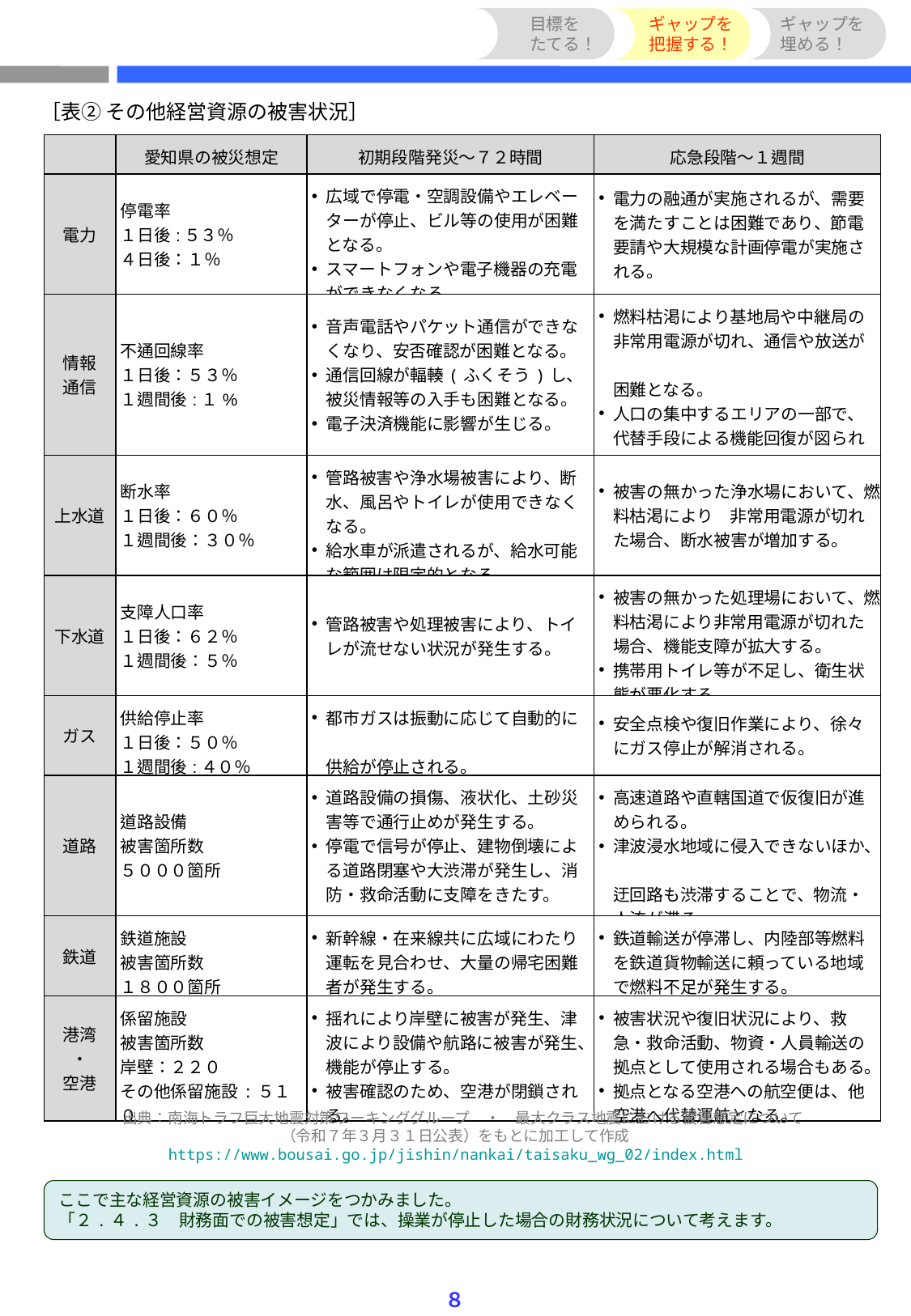

目標を
たてる！
ギャップを
把握する！
ギャップを
埋める！

［表② その他経営資源の被害状況］
|  | 愛知県の被災想定 | 初期段階発災～７２時間 | 応急段階～１週間 |
| --- | --- | --- | --- |
| 電力 | 停電率 １日後:５３％ ４日後：１％ | 広域で停電・空調設備やエレベーターが停止、ビル等の使用が困難となる。 スマートフォンや電子機器の充電ができなくなる。 | 電力の融通が実施されるが、需要を満たすことは困難であり、節電要請や大規模な計画停電が実施される。 |
| 情報 通信 | 不通回線率 １日後：５３％ １週間後:１% | 音声電話やパケット通信ができなくなり、安否確認が困難となる。 通信回線が輻輳(ふくそう)し、被災情報等の入手も困難となる。 電子決済機能に影響が生じる。 | 燃料枯渇により基地局や中継局の 非常用電源が切れ、通信や放送が　 困難となる。 人口の集中するエリアの一部で、代替手段による機能回復が図られる。 |
| 上水道 | 断水率 １日後：６０％ １週間後：３０％ | 管路被害や浄水場被害により、断水、風呂やトイレが使用できなくなる。 給水車が派遣されるが、給水可能な範囲は限定的となる。 | 被害の無かった浄水場において、燃料枯渇により　非常用電源が切れた場合、断水被害が増加する。 |
| 下水道 | 支障人口率 １日後：６２％ １週間後：５％ | 管路被害や処理被害により、トイレが流せない状況が発生する。 | 被害の無かった処理場において、燃料枯渇により非常用電源が切れた場合、機能支障が拡大する。 携帯用トイレ等が不足し、衛生状態が悪化する。 |
| ガス | 供給停止率 １日後：５０％ １週間後:４０％ | 都市ガスは振動に応じて自動的に　 供給が停止される。 | 安全点検や復旧作業により、徐々にガス停止が解消される。 |
| 道路 | 道路設備 被害箇所数 ５０００箇所 | 道路設備の損傷、液状化、土砂災害等で通行止めが発生する。 停電で信号が停止、建物倒壊による道路閉塞や大渋滞が発生し、消防・救命活動に支障をきたす。 | 高速道路や直轄国道で仮復旧が進められる。 津波浸水地域に侵入できないほか、 迂回路も渋滞することで、物流・人流が滞る。 |
| 鉄道 | 鉄道施設 被害箇所数 １８００箇所 | 新幹線・在来線共に広域にわたり運転を見合わせ、大量の帰宅困難者が発生する。 | 鉄道輸送が停滞し、内陸部等燃料を鉄道貨物輸送に頼っている地域で燃料不足が発生する。 |
| 港湾 ・ 空港 | 係留施設 被害箇所数 岸壁：２２０ その他係留施設:５１０ | 揺れにより岸壁に被害が発生、津波により設備や航路に被害が発生、機能が停止する。 被害確認のため、空港が閉鎖される。 | 被害状況や復旧状況により、救急・救命活動、物資・人員輸送の拠点として使用される場合もある。 拠点となる空港への航空便は、他空港へ代替運航となる。 |
　出典：南海トラフ巨大地震対策ワーキンググループ　・　最大クラス地震における被害想定について
（令和７年３月３１日公表）をもとに加工して作成
https://www.bousai.go.jp/jishin/nankai/taisaku_wg_02/index.html
ここで主な経営資源の被害イメージをつかみました。
「２.４.３　財務面での被害想定」では、操業が停止した場合の財務状況について考えます。
８